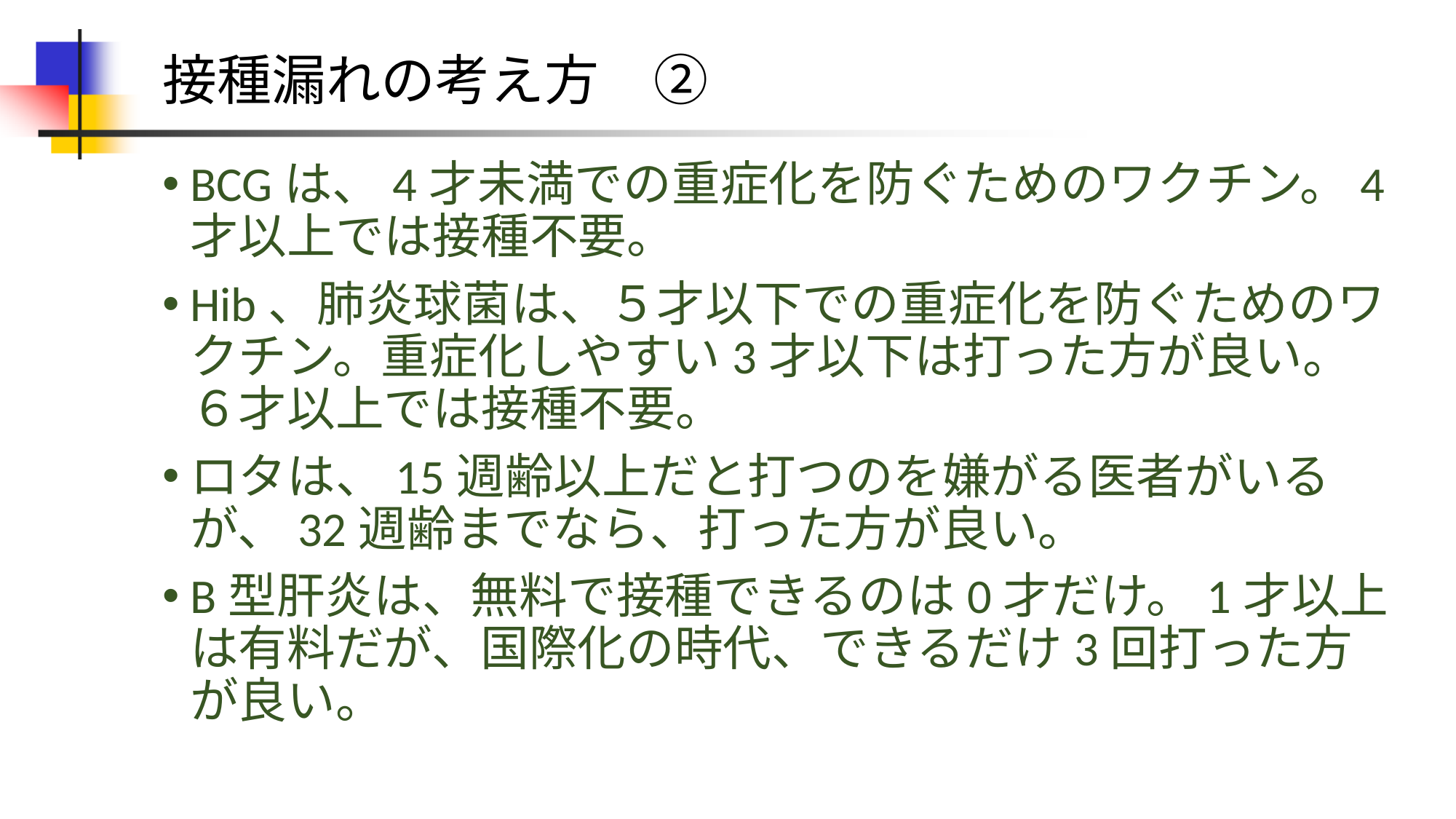

# 接種漏れの考え方　②
BCGは、4才未満での重症化を防ぐためのワクチン。4才以上では接種不要。
Hib、肺炎球菌は、５才以下での重症化を防ぐためのワクチン。重症化しやすい3才以下は打った方が良い。６才以上では接種不要。
ロタは、15週齢以上だと打つのを嫌がる医者がいるが、32週齢までなら、打った方が良い。
B型肝炎は、無料で接種できるのは0才だけ。1才以上は有料だが、国際化の時代、できるだけ3回打った方が良い。